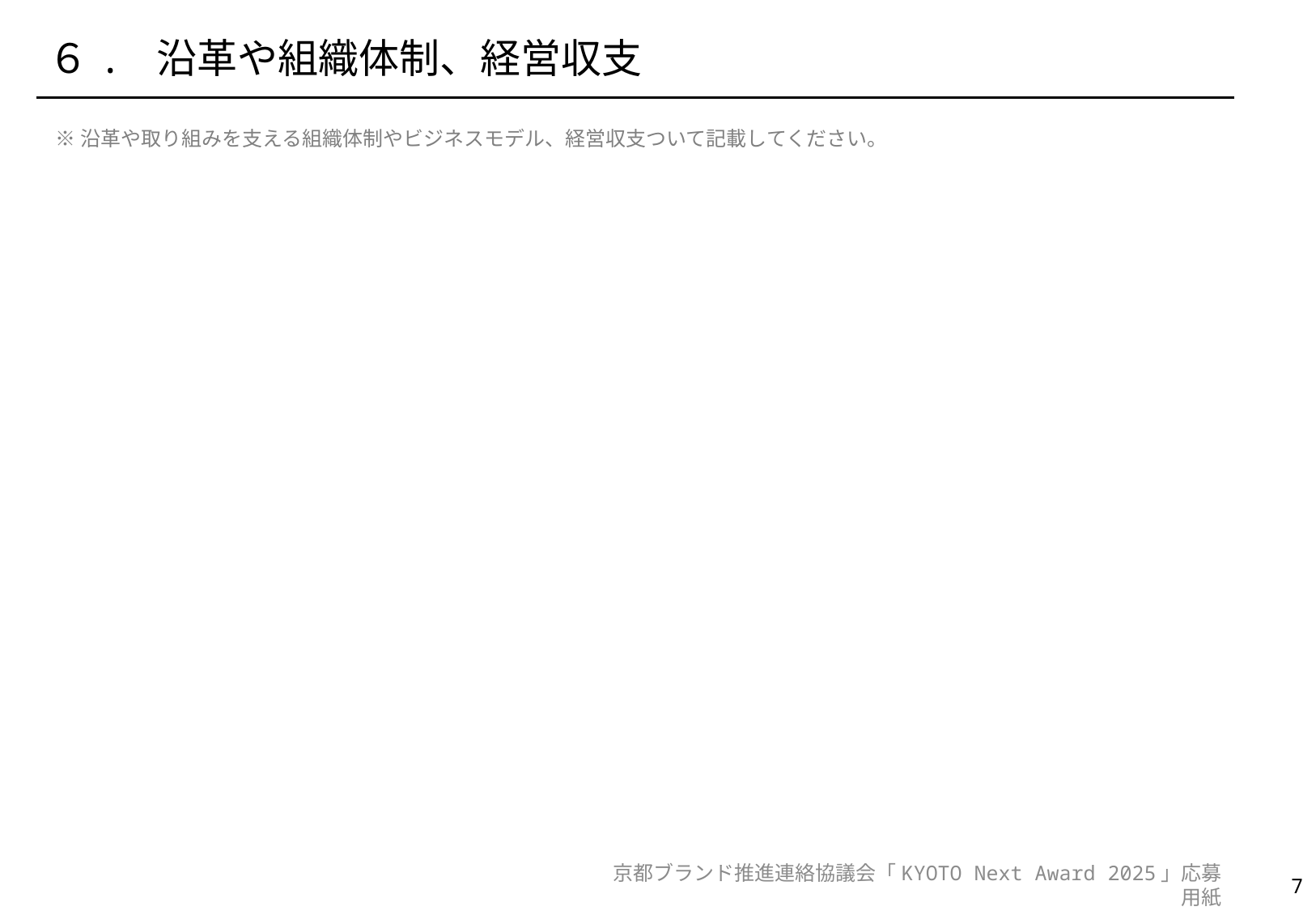

６. 沿革や組織体制、経営収支
※沿革や取り組みを支える組織体制やビジネスモデル、経営収支ついて記載してください。
京都ブランド推進連絡協議会「KYOTO Next Award 2025」応募用紙
7